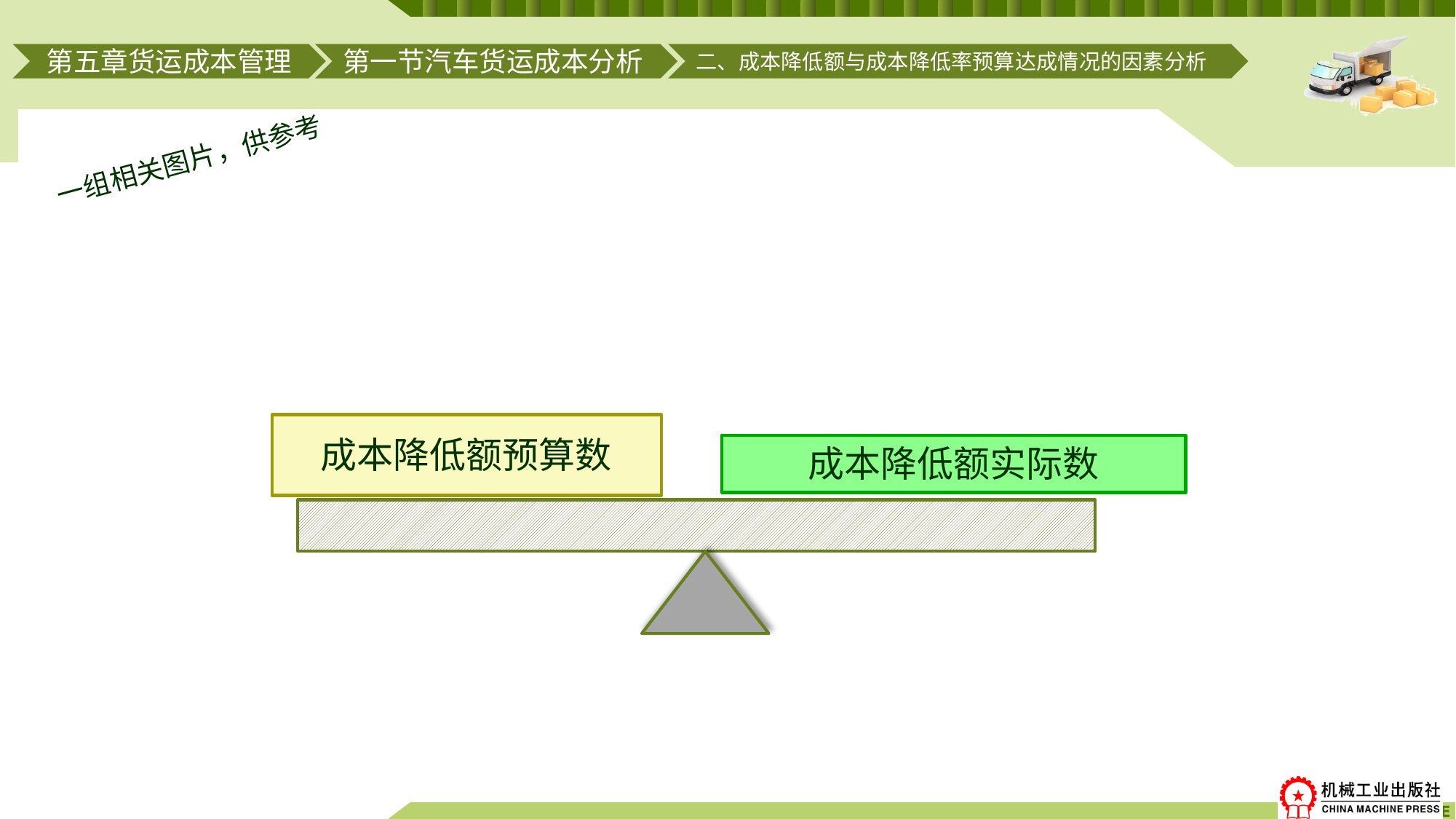

第一节汽车货运成本分析
二、成本降低额与成本降低率预算达成情况的因素分析
第五章货运成本管理
一组相关图片，供参考

成本降低额预算数

成本降低额实际数